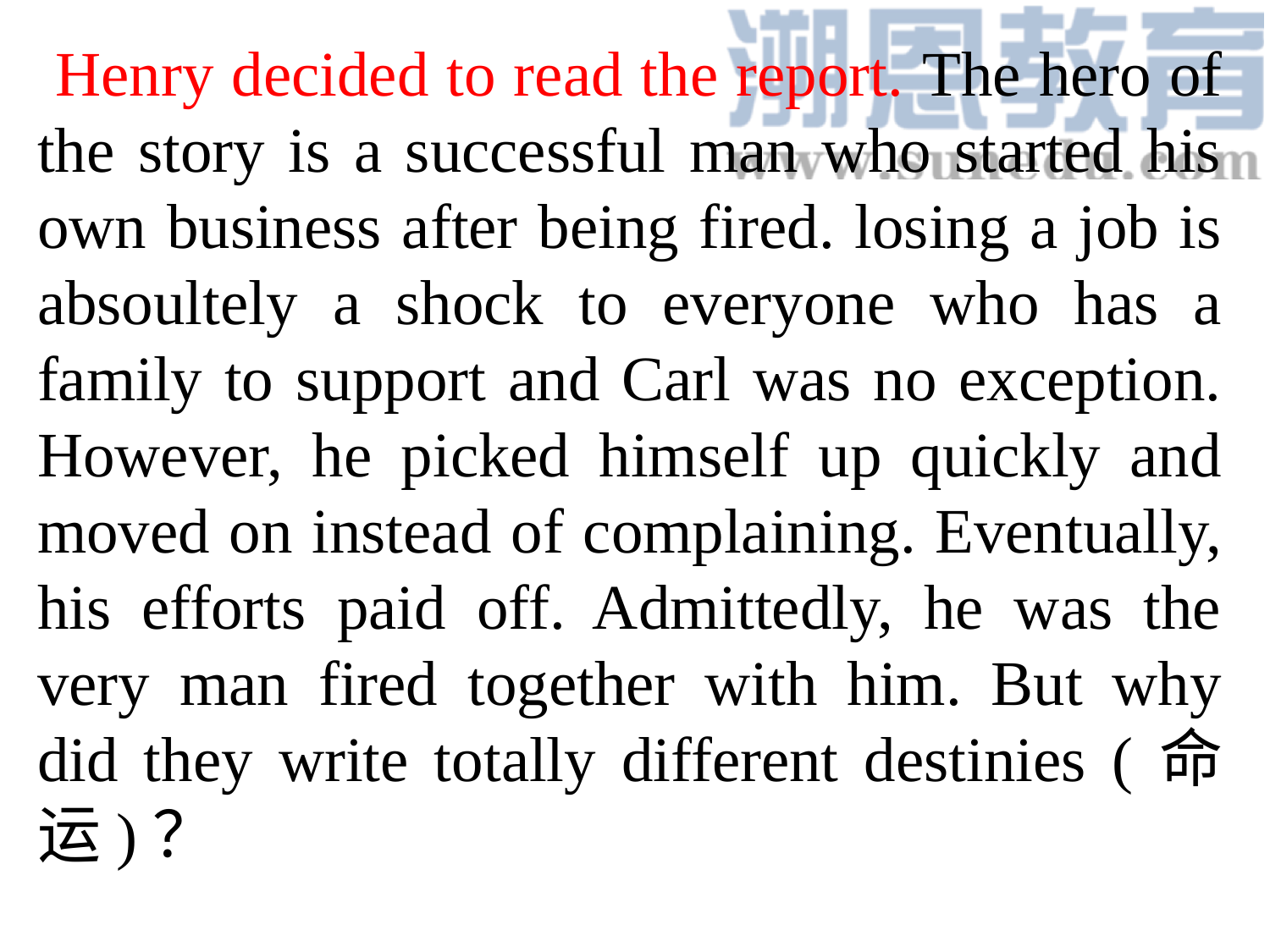

Henry decided to read the report. The hero of the story is a successful man who started his own business after being fired. losing a job is absoultely a shock to everyone who has a family to support and Carl was no exception. However, he picked himself up quickly and moved on instead of complaining. Eventually, his efforts paid off. Admittedly, he was the very man fired together with him. But why did they write totally different destinies (命运)？